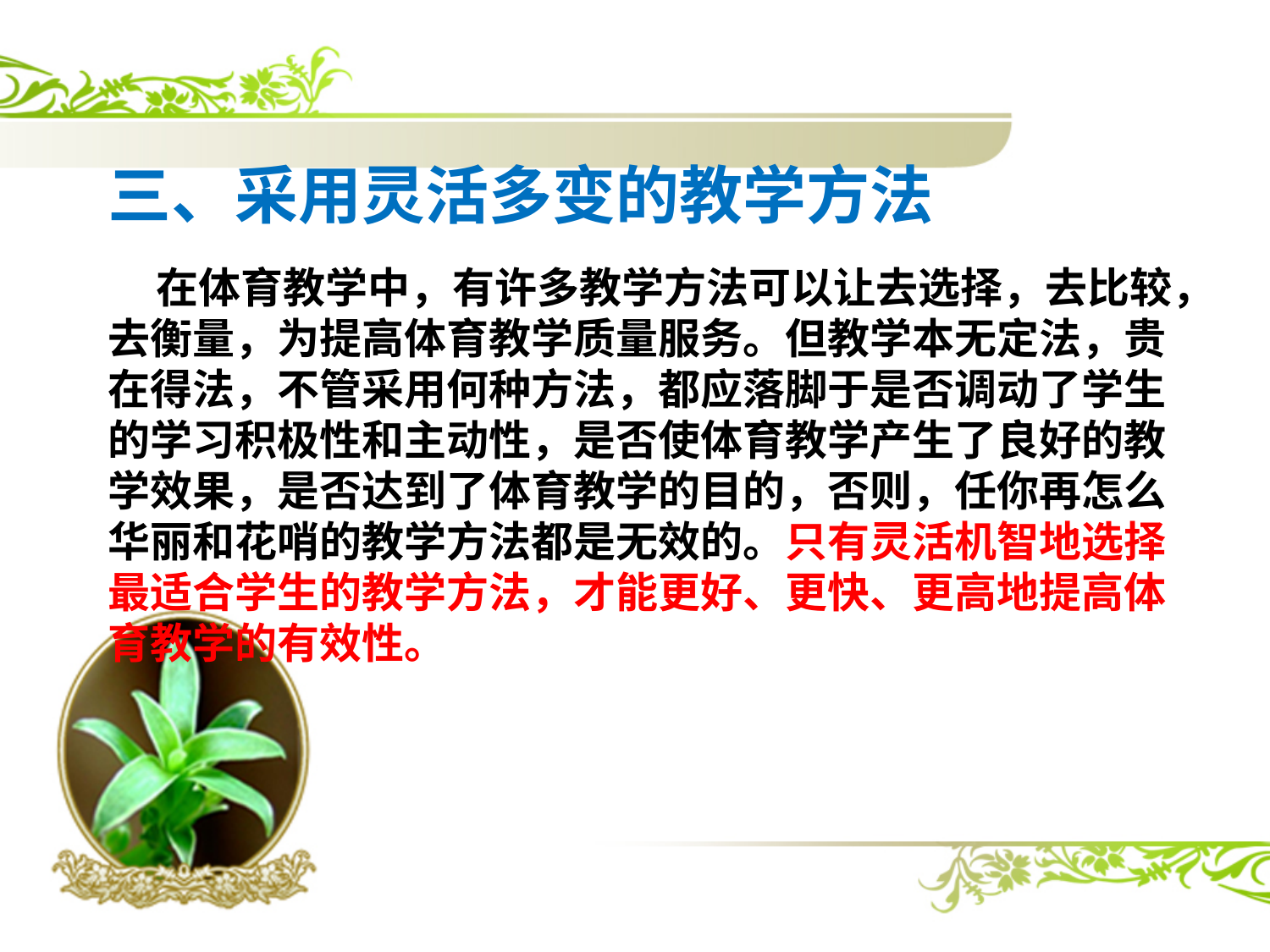

三、采用灵活多变的教学方法
    在体育教学中，有许多教学方法可以让去选择，去比较，去衡量，为提高体育教学质量服务。但教学本无定法，贵在得法，不管采用何种方法，都应落脚于是否调动了学生的学习积极性和主动性，是否使体育教学产生了良好的教学效果，是否达到了体育教学的目的，否则，任你再怎么华丽和花哨的教学方法都是无效的。只有灵活机智地选择最适合学生的教学方法，才能更好、更快、更高地提高体育教学的有效性。